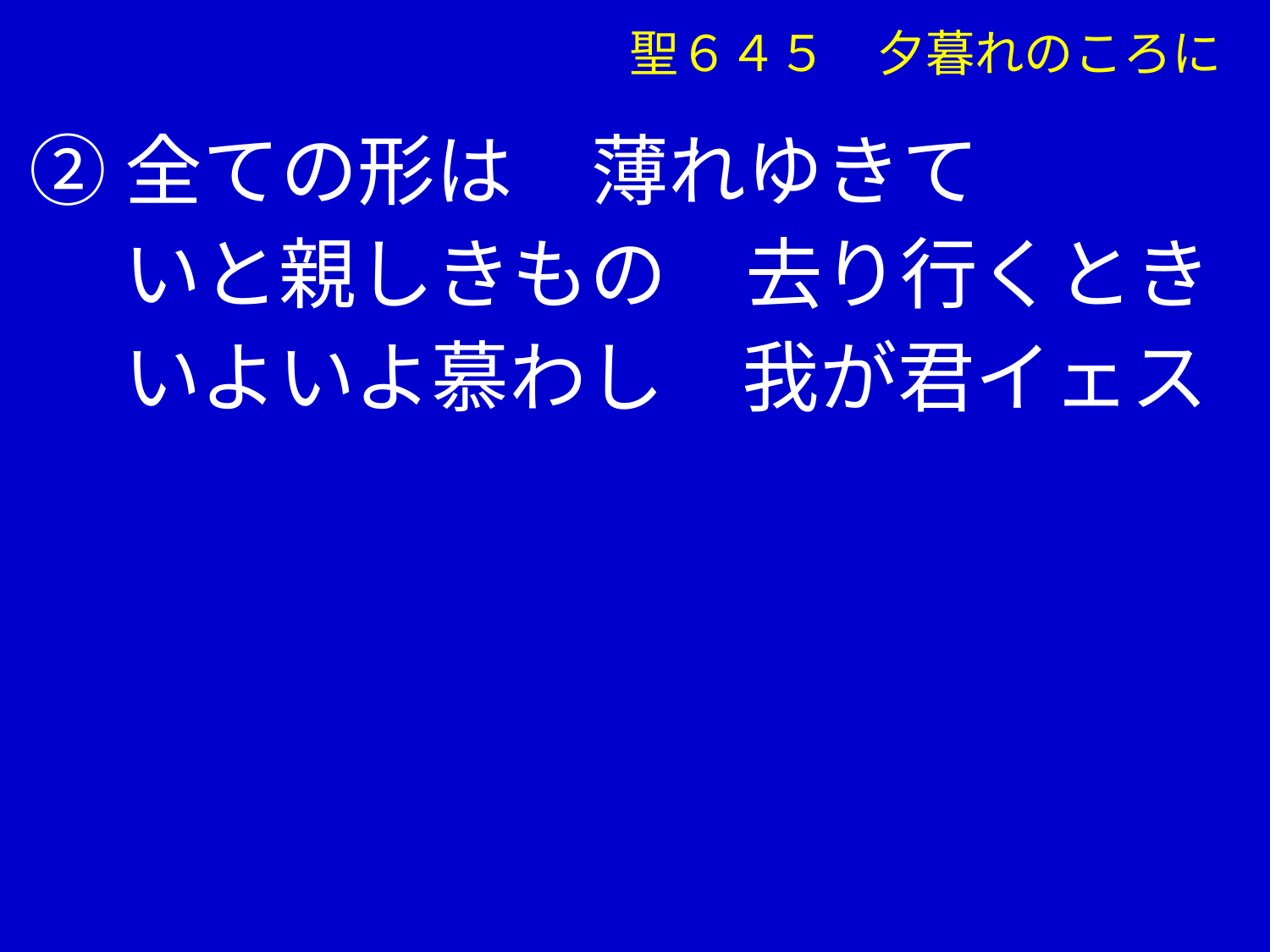

②全ての形は　薄れゆきて
　 いと親しきもの　去り行くとき
　 いよいよ慕わし　我が君イェス

　　　聖６４５　夕暮れのころに